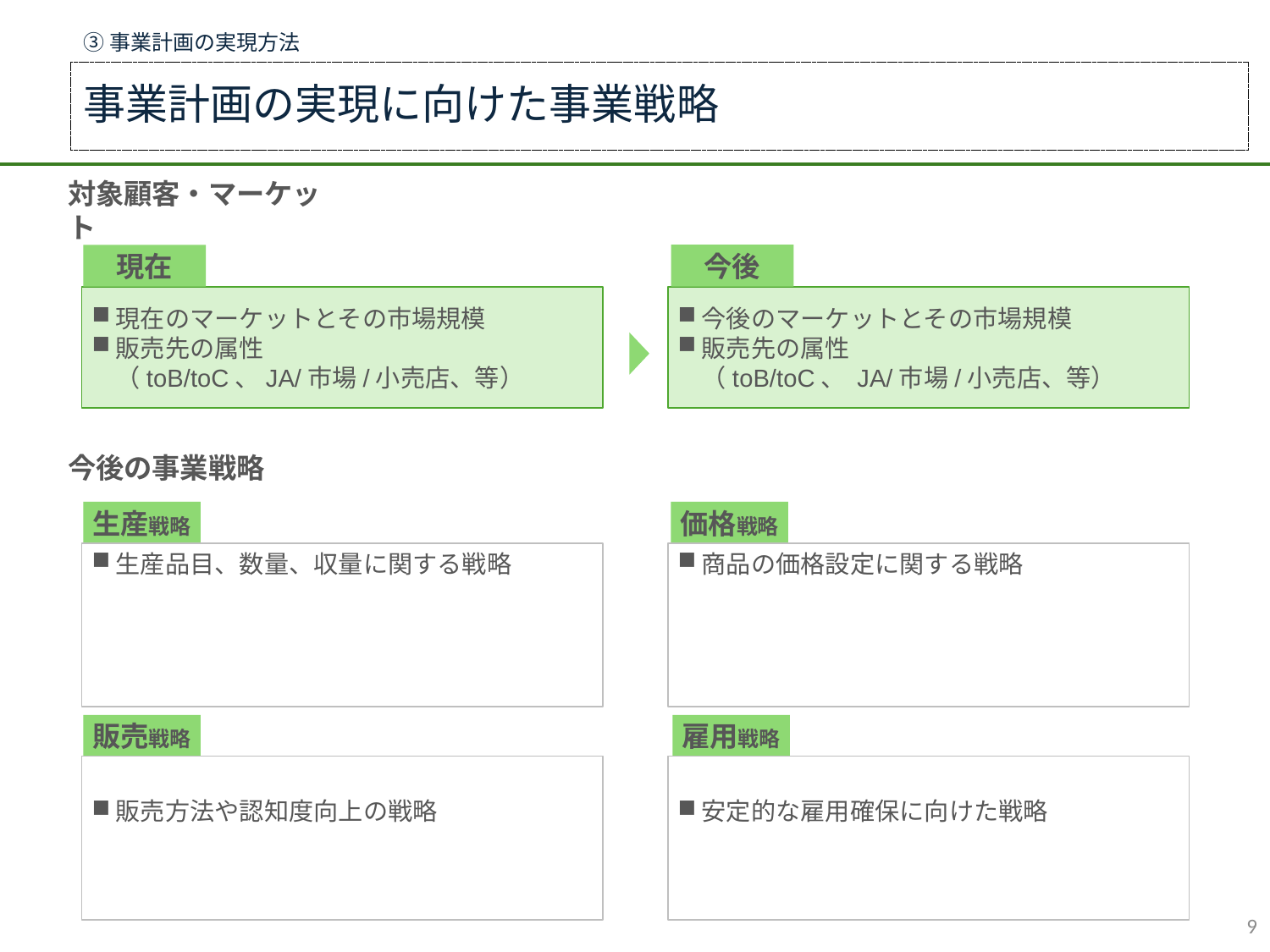

③事業計画の実現方法
事業計画の実現に向けた事業戦略
対象顧客・マーケット
今後
現在
今後のマーケットとその市場規模
販売先の属性
（toB/toC、 JA/市場/小売店、等）
現在のマーケットとその市場規模
販売先の属性
（toB/toC、JA/市場/小売店、等）

今後の事業戦略
生産戦略
価格戦略
生産品目、数量、収量に関する戦略
商品の価格設定に関する戦略
販売戦略
雇用戦略
販売方法や認知度向上の戦略
安定的な雇用確保に向けた戦略
9